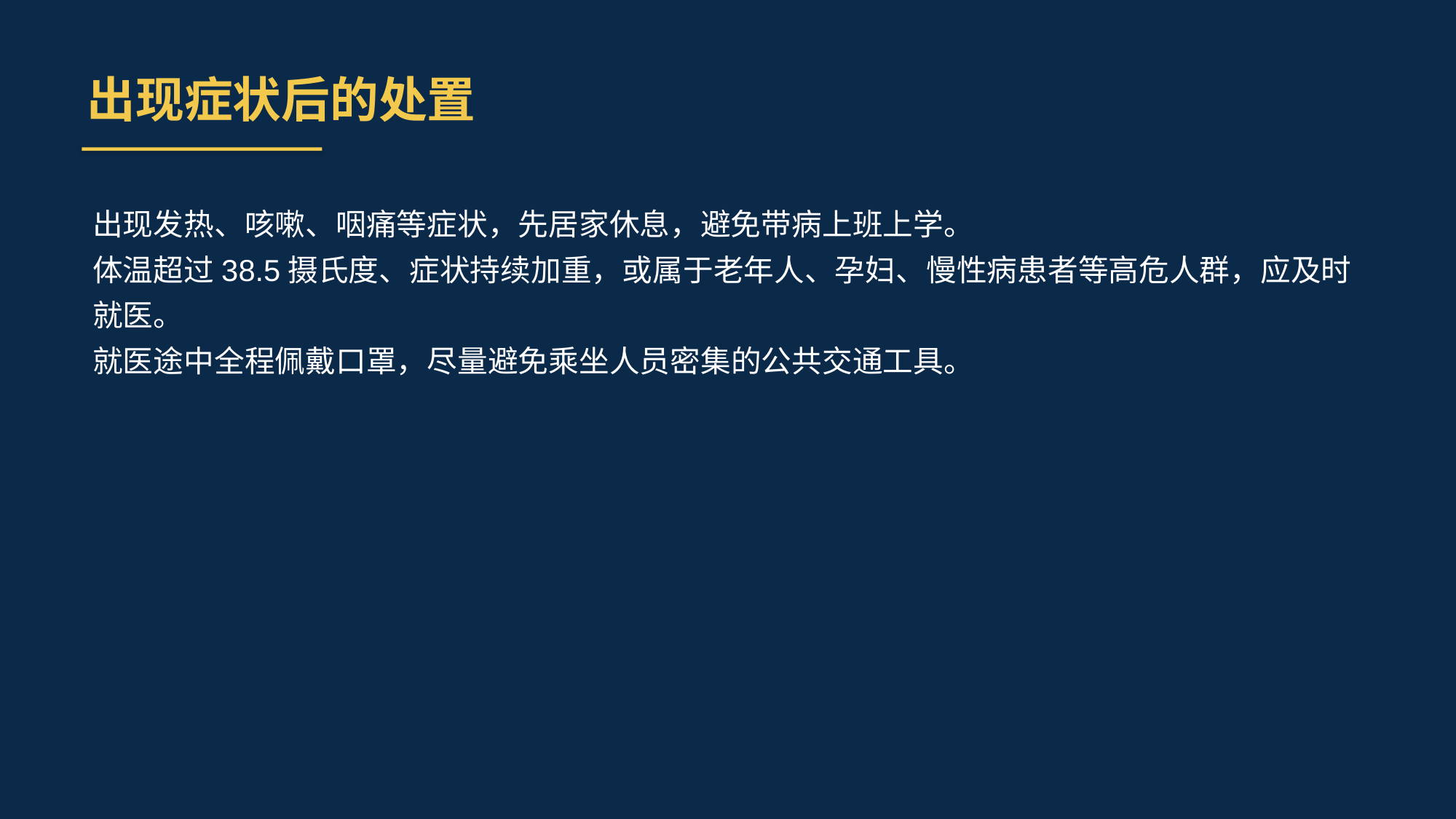

出现症状后的处置

出现发热、咳嗽、咽痛等症状，先居家休息，避免带病上班上学。
体温超过38.5摄氏度、症状持续加重，或属于老年人、孕妇、慢性病患者等高危人群，应及时就医。
就医途中全程佩戴口罩，尽量避免乘坐人员密集的公共交通工具。